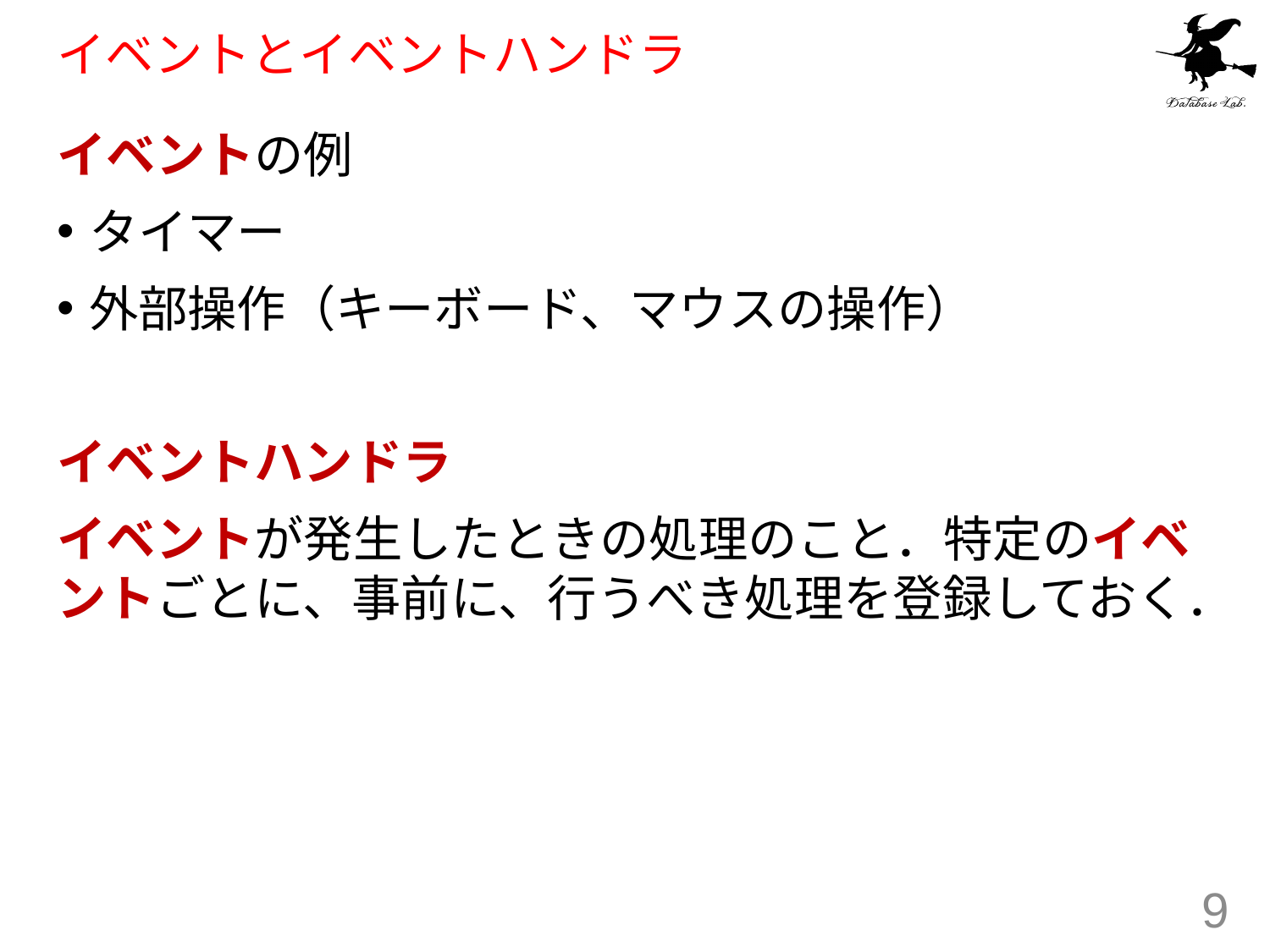

# イベントとイベントハンドラ
イベントの例
タイマー
外部操作（キーボード、マウスの操作）

イベントハンドラ
イベントが発生したときの処理のこと．特定のイベントごとに、事前に、行うべき処理を登録しておく．
9